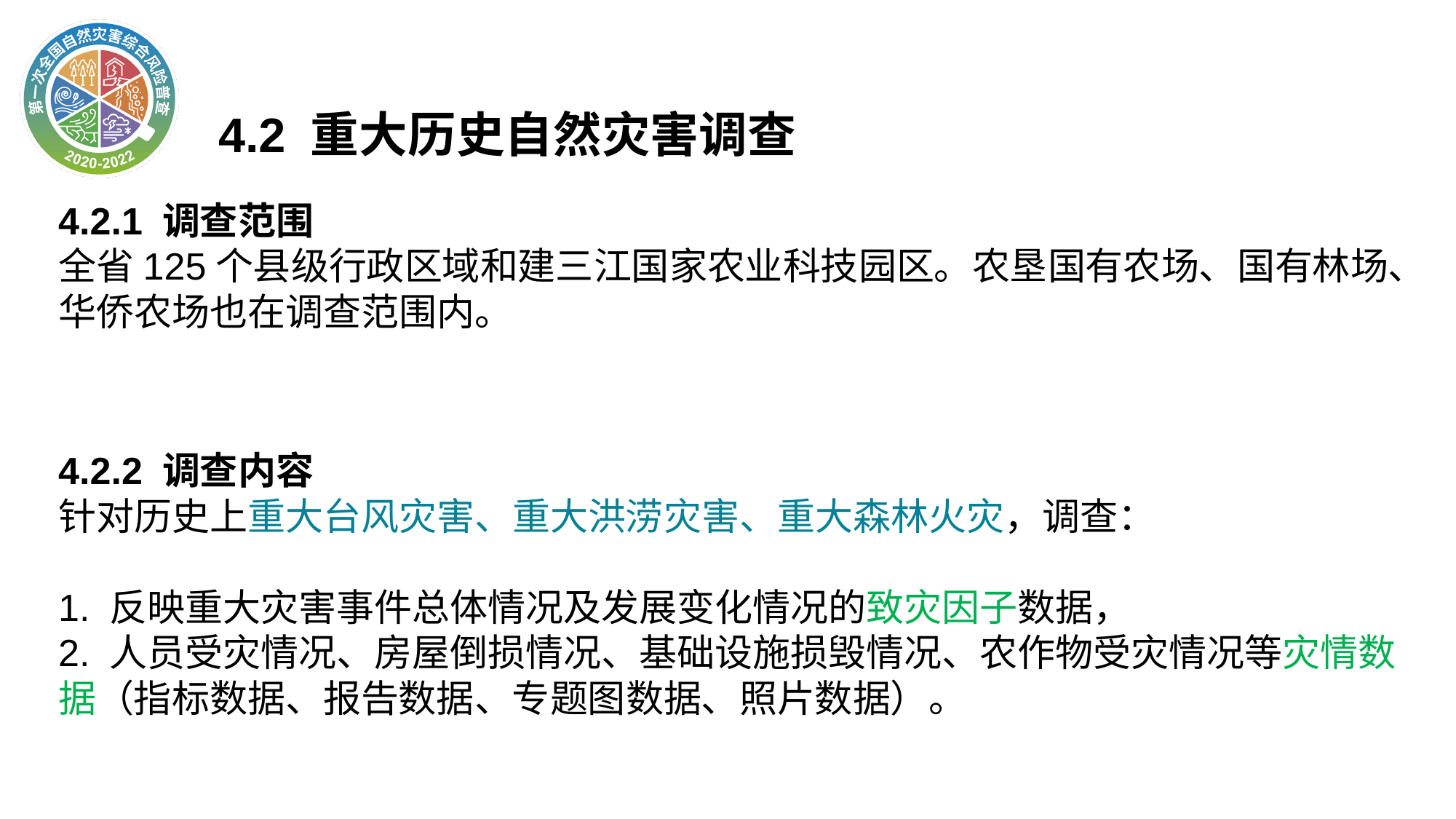

4.2 重大历史自然灾害调查
4.2.1 调查范围
全省125个县级行政区域和建三江国家农业科技园区。农垦国有农场、国有林场、华侨农场也在调查范围内。

4.2.2 调查内容
针对历史上重大台风灾害、重大洪涝灾害、重大森林火灾，调查：

1. 反映重大灾害事件总体情况及发展变化情况的致灾因子数据，
2. 人员受灾情况、房屋倒损情况、基础设施损毁情况、农作物受灾情况等灾情数据（指标数据、报告数据、专题图数据、照片数据）。